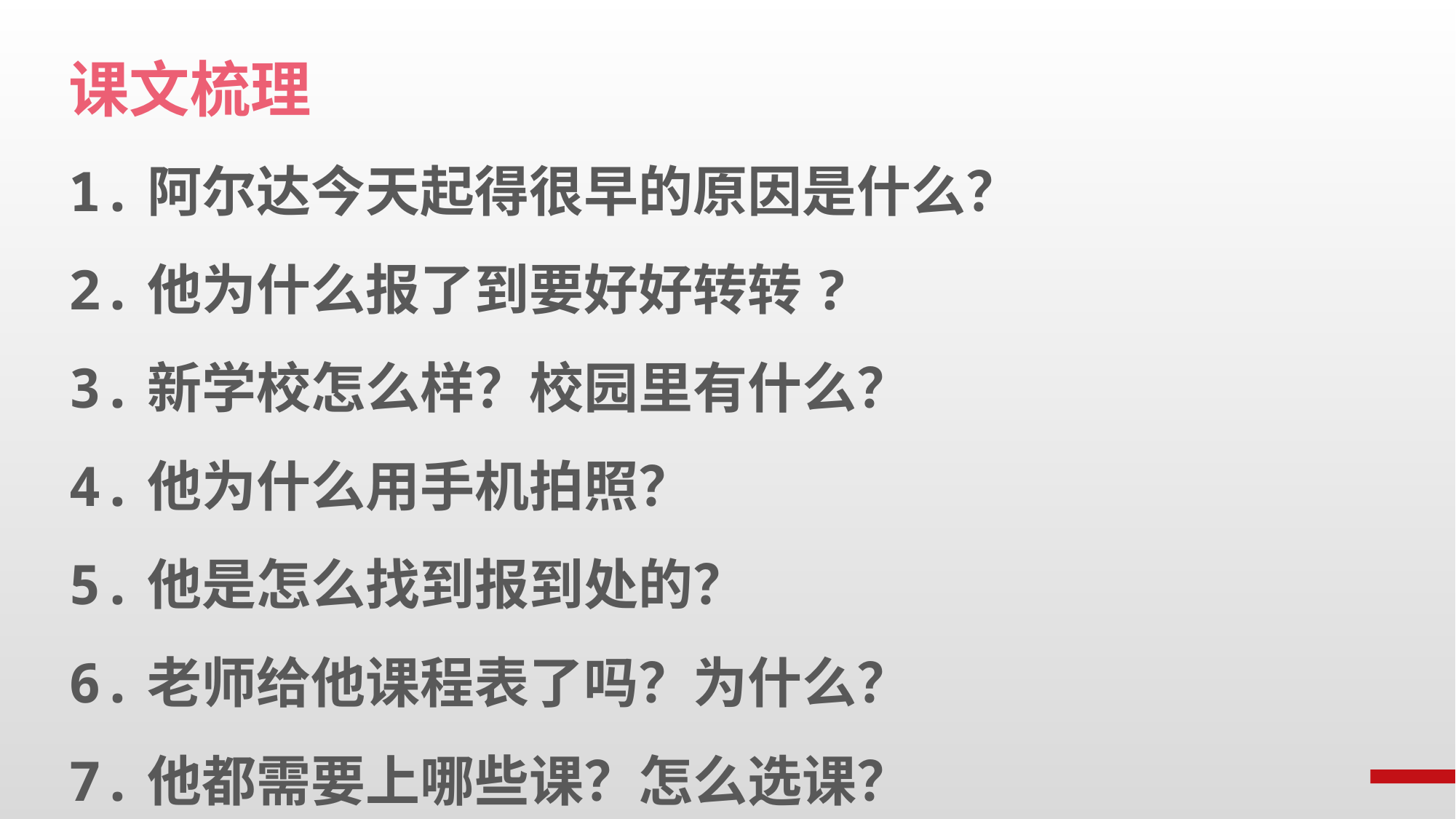

课文梳理
1.阿尔达今天起得很早的原因是什么？
2.他为什么报了到要好好转转?
3.新学校怎么样？校园里有什么？
4.他为什么用手机拍照？
5.他是怎么找到报到处的？
6.老师给他课程表了吗？为什么？
7.他都需要上哪些课？怎么选课？